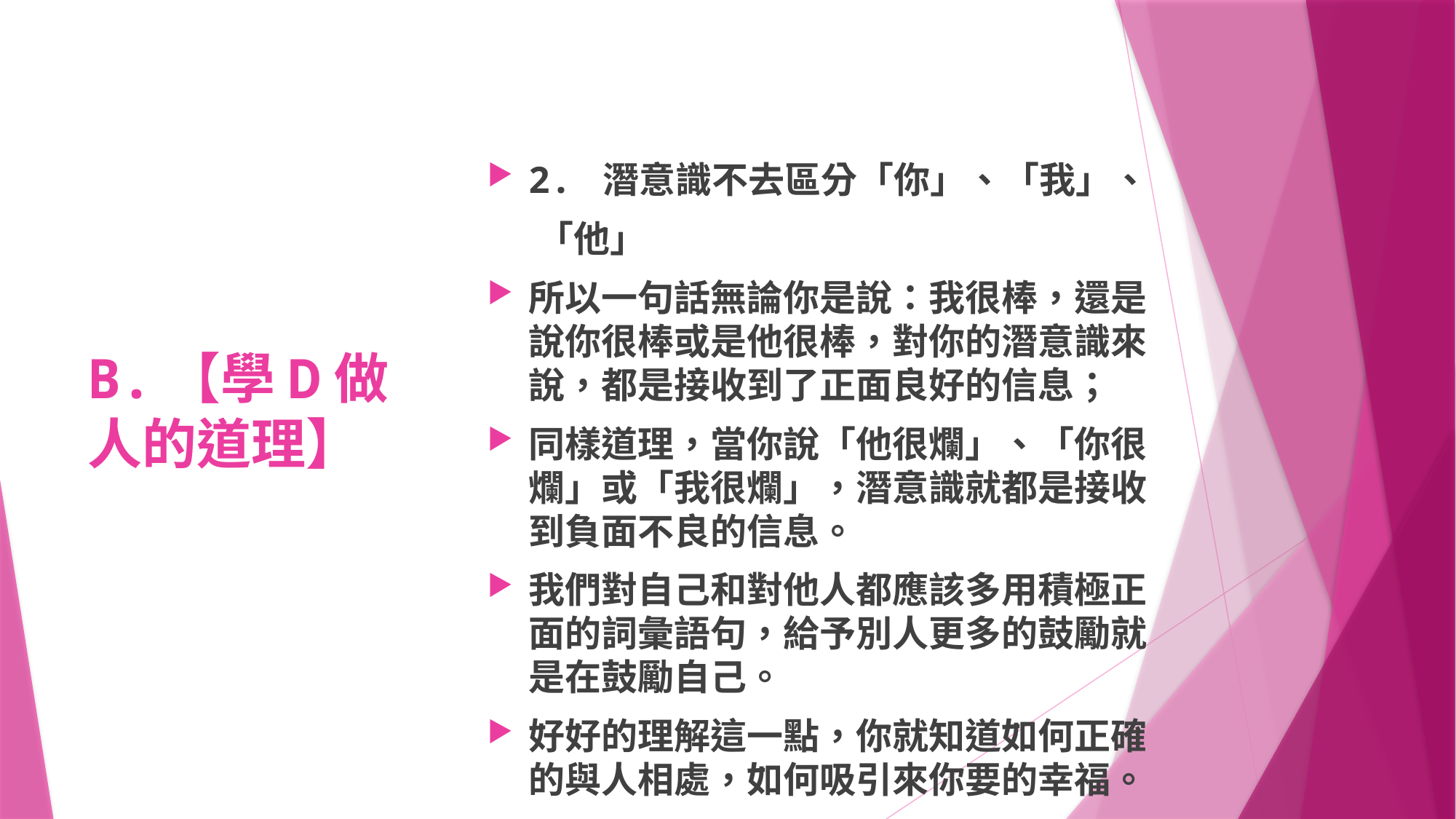

# B.【學D做人的道理】
2. 潛意識不去區分「你」、「我」、
     「他」
所以一句話無論你是說：我很棒，還是說你很棒或是他很棒，對你的潛意識來說，都是接收到了正面良好的信息；
同樣道理，當你說「他很爛」、「你很爛」或「我很爛」，潛意識就都是接收到負面不良的信息。
我們對自己和對他人都應該多用積極正面的詞彙語句，給予別人更多的鼓勵就是在鼓勵自己。
好好的理解這一點，你就知道如何正確的與人相處，如何吸引來你要的幸福。